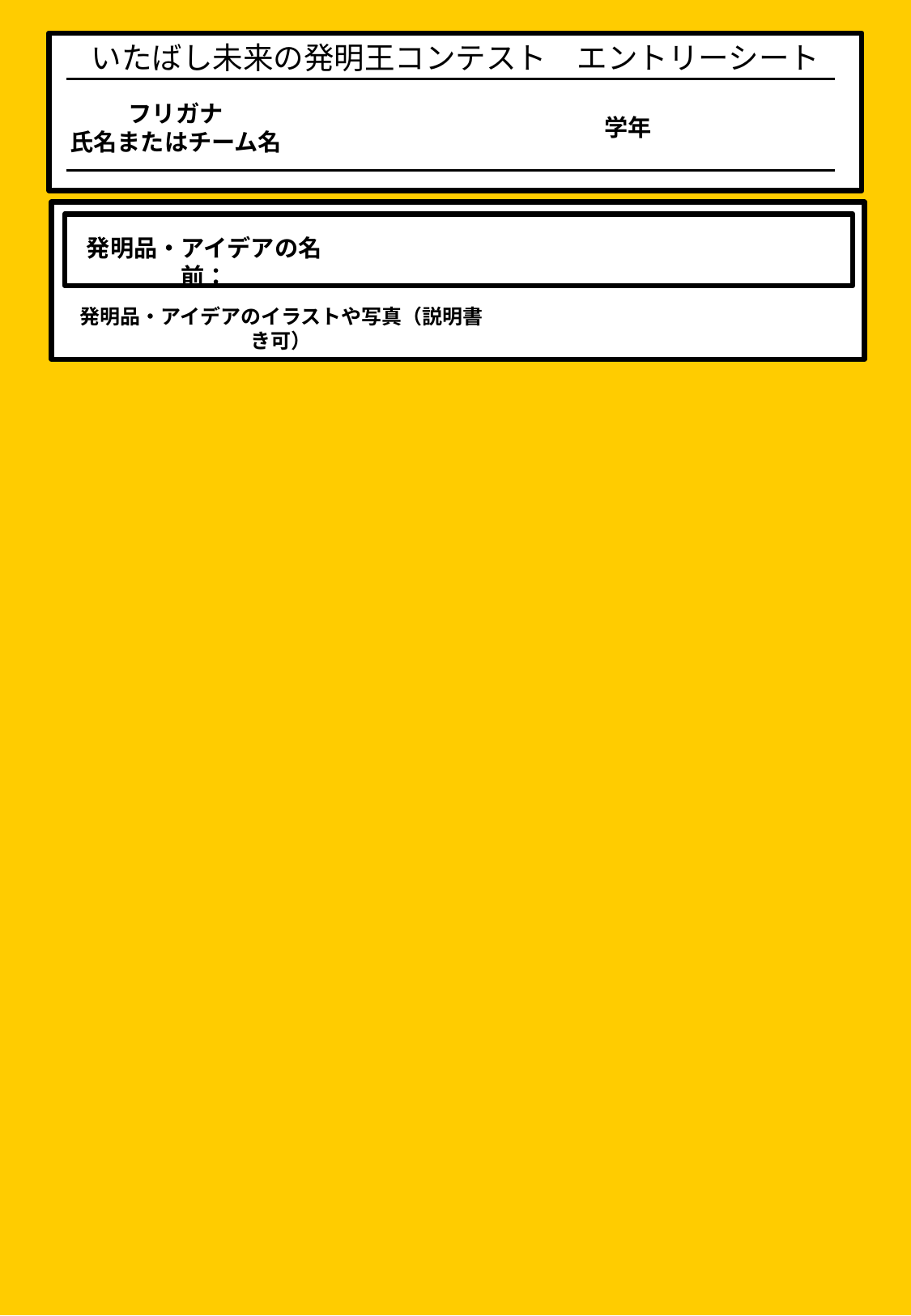

いたばし未来の発明王コンテスト　エントリーシート

フリガナ
氏名またはチーム名
学年

発明品・アイデアの名前：
発明品・アイデアのイラストや写真（説明書き可）